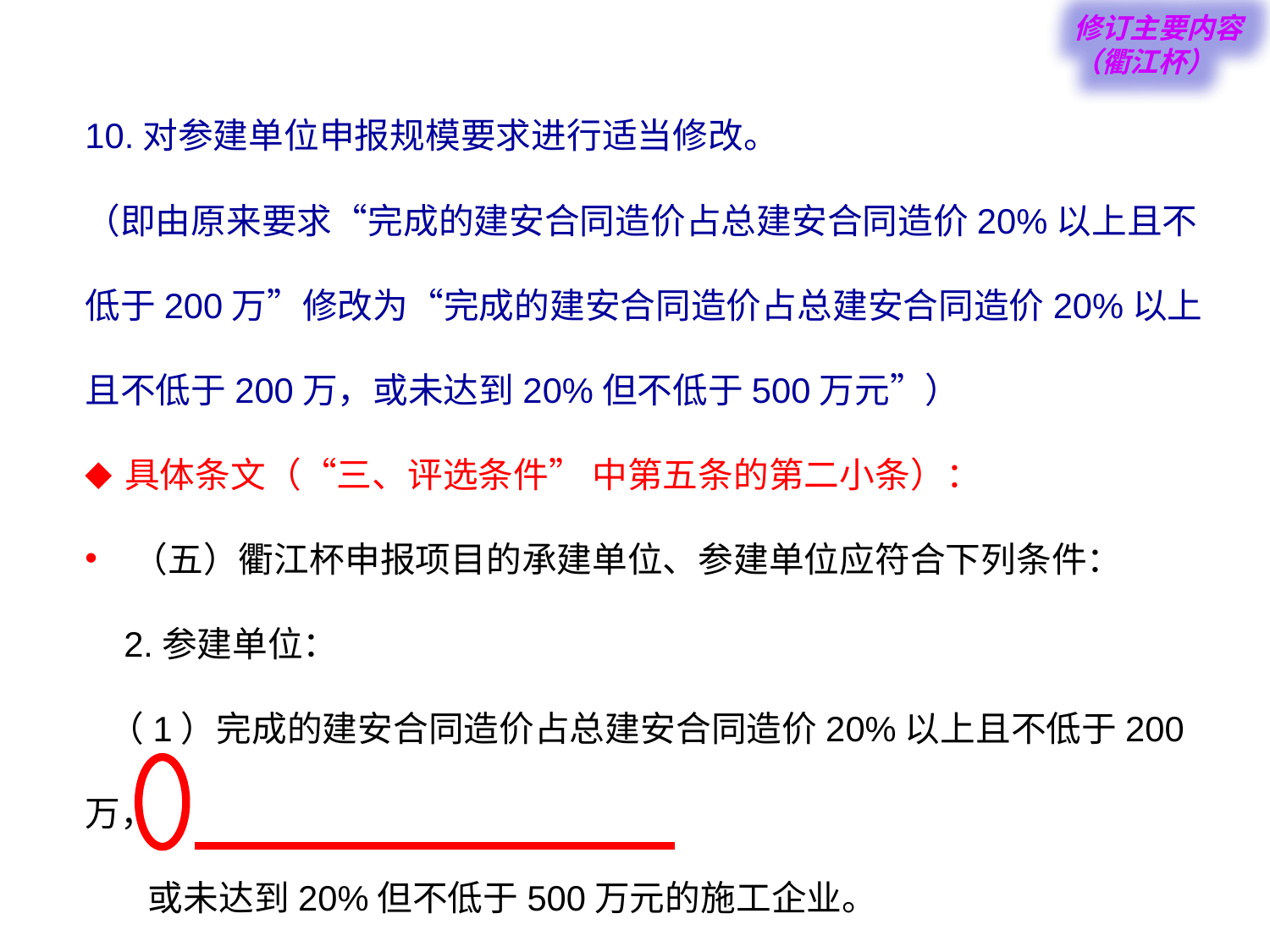

修订主要内容（衢江杯）
10.对参建单位申报规模要求进行适当修改。
（即由原来要求“完成的建安合同造价占总建安合同造价20%以上且不低于200万”修改为“完成的建安合同造价占总建安合同造价20%以上且不低于200万，或未达到20%但不低于500万元”）
具体条文（“三、评选条件” 中第五条的第二小条）：
（五）衢江杯申报项目的承建单位、参建单位应符合下列条件：
    2.参建单位：
  （1）完成的建安合同造价占总建安合同造价20%以上且不低于200万，
       或未达到20%但不低于500万元的施工企业。